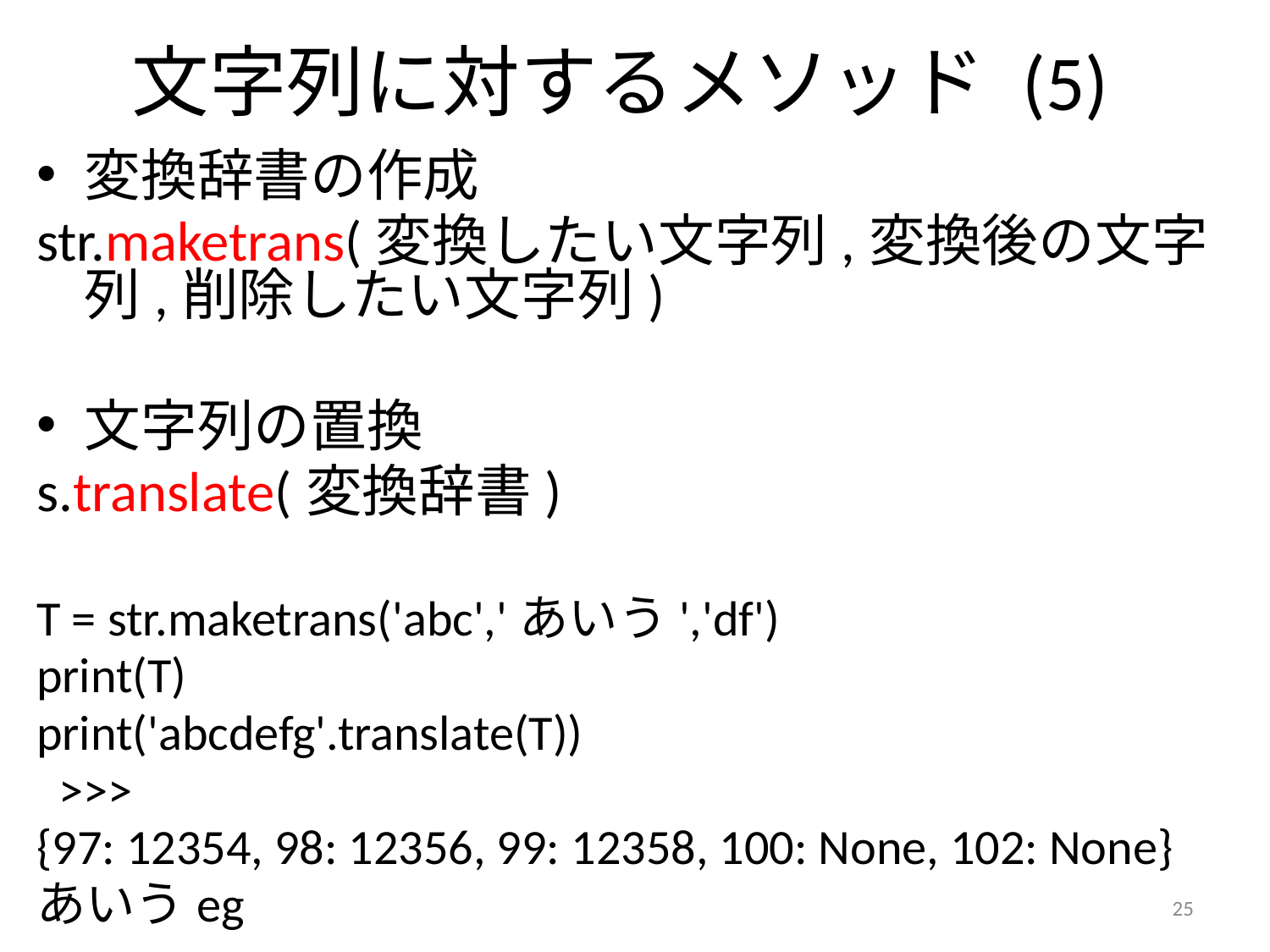

# 文字列に対するメソッド (5)
変換辞書の作成
str.maketrans(変換したい文字列,変換後の文字列,削除したい文字列)

文字列の置換
s.translate(変換辞書)

T = str.maketrans('abc','あいう','df')
print(T)
print('abcdefg'.translate(T))
  >>>
{97: 12354, 98: 12356, 99: 12358, 100: None, 102: None}
あいうeg

25